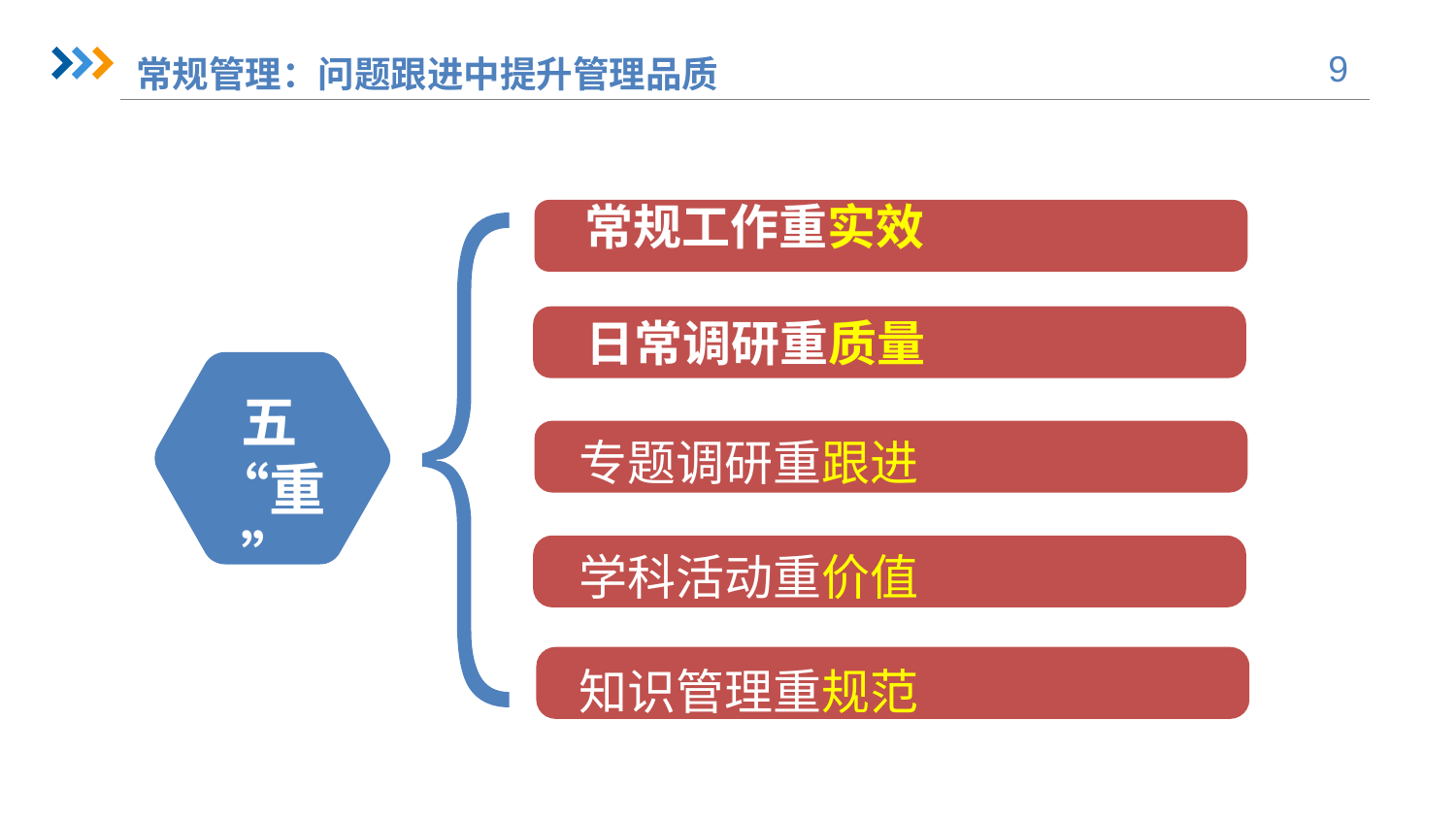

常规管理：问题跟进中提升管理品质

常规工作重实效
  日常调研重质量

五“重”

专题调研重跟进

学科活动重价值

知识管理重规范